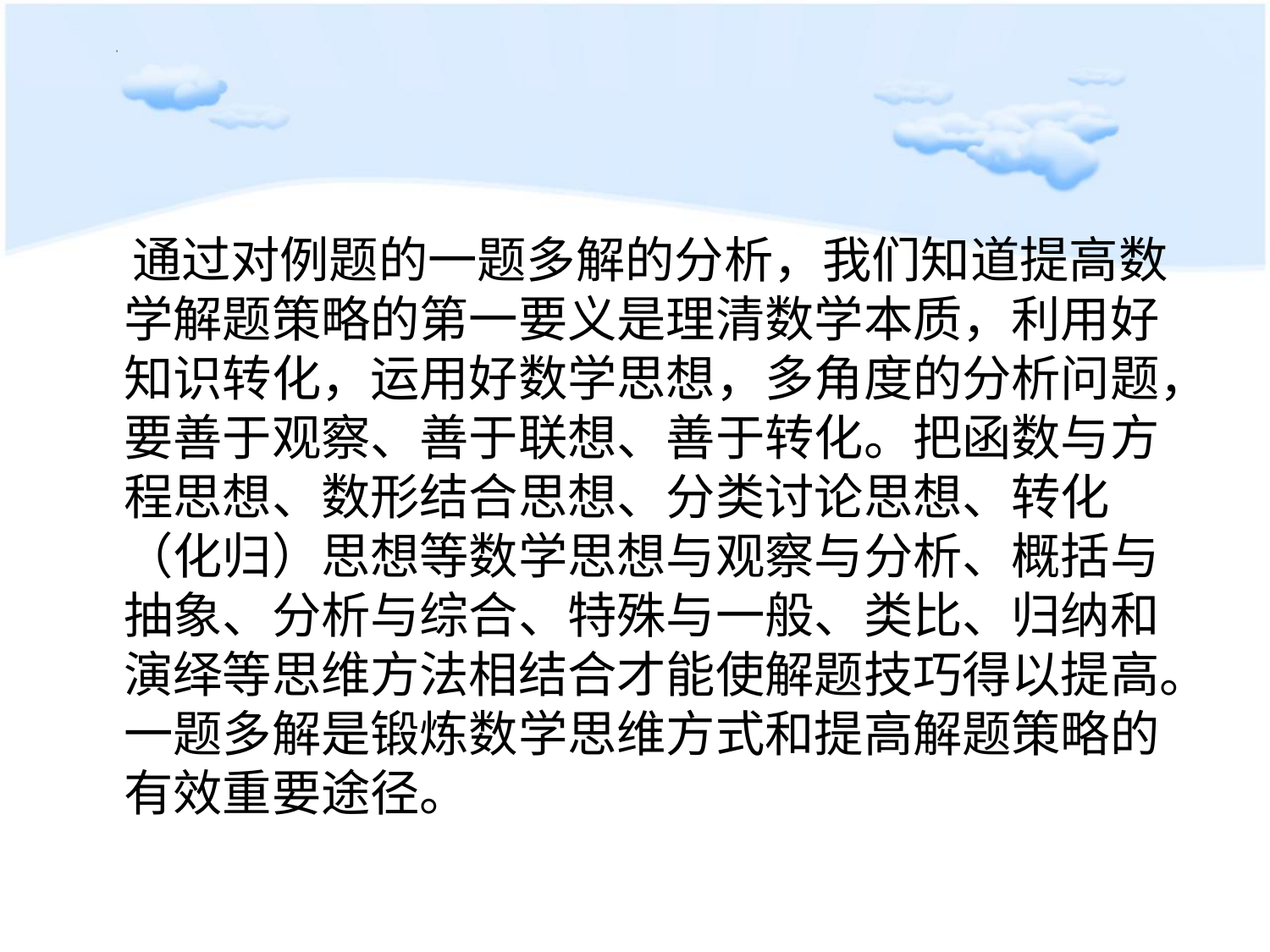

通过对例题的一题多解的分析，我们知道提高数学解题策略的第一要义是理清数学本质，利用好知识转化，运用好数学思想，多角度的分析问题，要善于观察、善于联想、善于转化。把函数与方程思想、数形结合思想、分类讨论思想、转化（化归）思想等数学思想与观察与分析、概括与抽象、分析与综合、特殊与一般、类比、归纳和演绎等思维方法相结合才能使解题技巧得以提高。一题多解是锻炼数学思维方式和提高解题策略的有效重要途径。